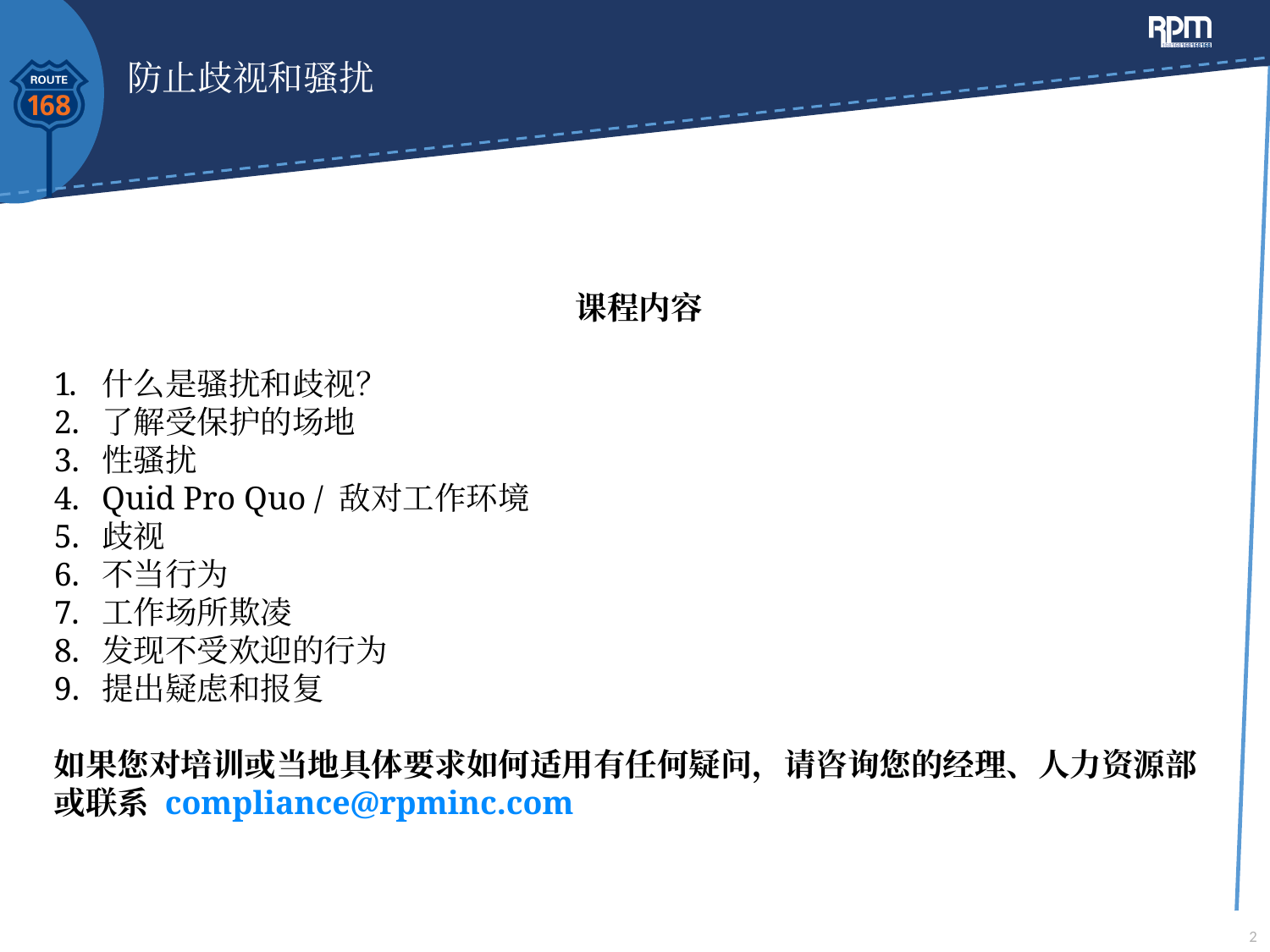

# 防止歧视和骚扰
课程内容

什么是骚扰和歧视？
了解受保护的场地
性骚扰
Quid Pro Quo / 敌对工作环境
歧视
不当行为
工作场所欺凌
发现不受欢迎的行为
提出疑虑和报复

如果您对培训或当地具体要求如何适用有任何疑问，请咨询您的经理、人力资源部或联系 compliance@rpminc.com

2